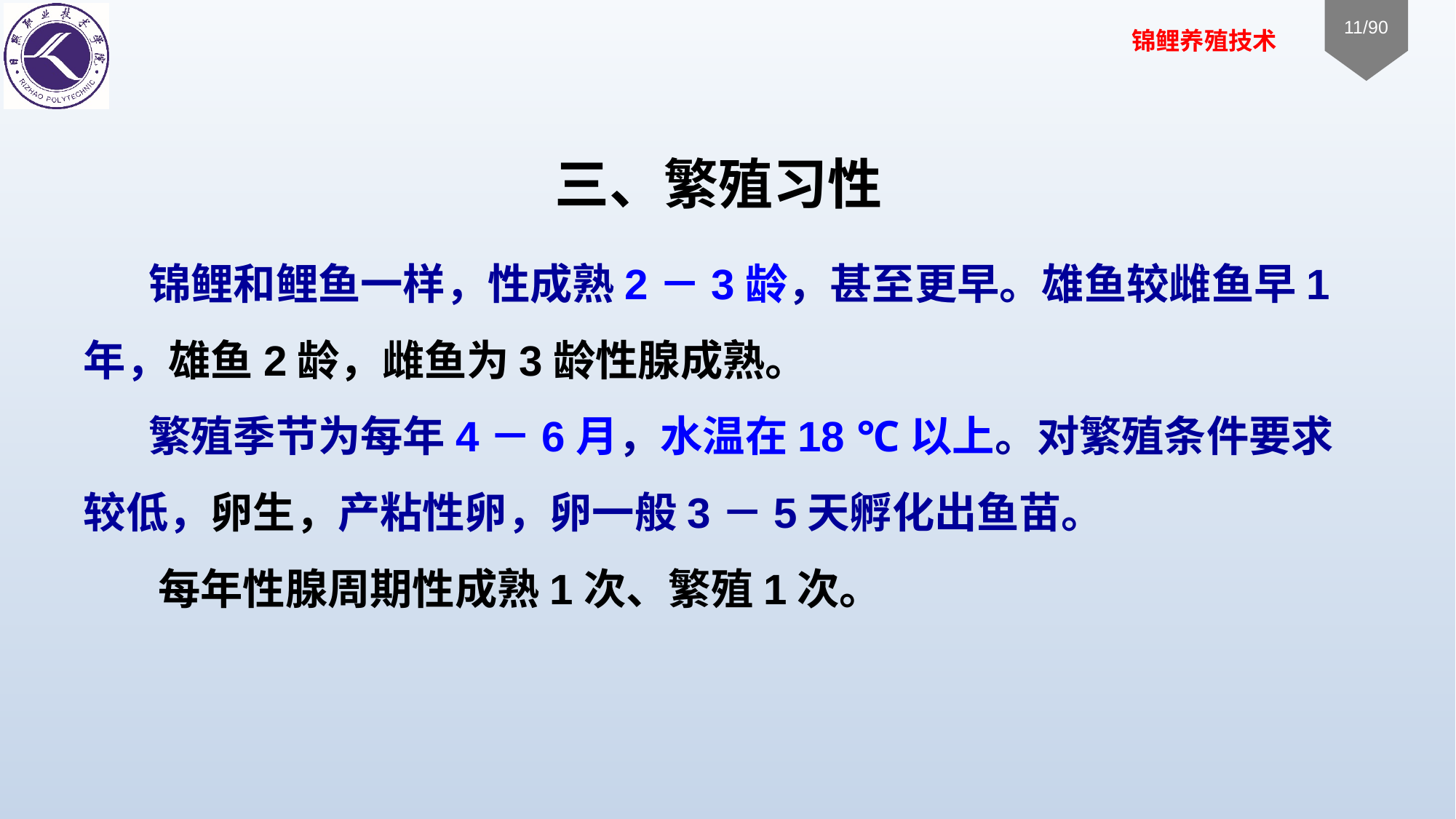

# 三、繁殖习性
  锦鲤和鲤鱼一样，性成熟2－3龄，甚至更早。雄鱼较雌鱼早1年，雄鱼2龄，雌鱼为3龄性腺成熟。
  繁殖季节为每年4－6月，水温在18 ℃以上。对繁殖条件要求较低，卵生，产粘性卵，卵一般3－5天孵化出鱼苗。
   每年性腺周期性成熟1次、繁殖1次。